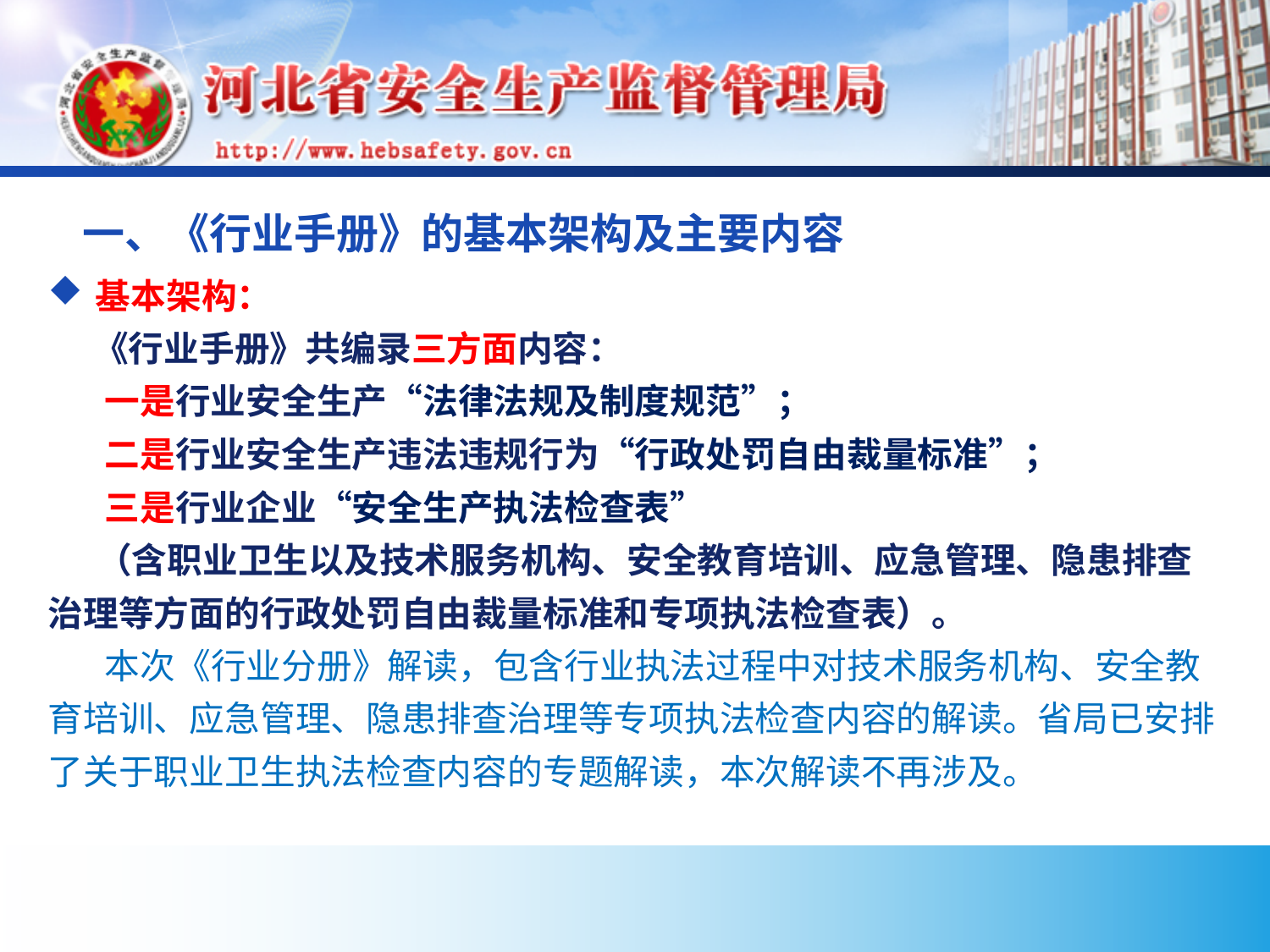

# 一、《行业手册》的基本架构及主要内容
基本架构：
     《行业手册》共编录三方面内容：
      一是行业安全生产“法律法规及制度规范”；
      二是行业安全生产违法违规行为“行政处罚自由裁量标准”；
      三是行业企业“安全生产执法检查表”
     （含职业卫生以及技术服务机构、安全教育培训、应急管理、隐患排查治理等方面的行政处罚自由裁量标准和专项执法检查表）。
      本次《行业分册》解读，包含行业执法过程中对技术服务机构、安全教育培训、应急管理、隐患排查治理等专项执法检查内容的解读。省局已安排了关于职业卫生执法检查内容的专题解读，本次解读不再涉及。